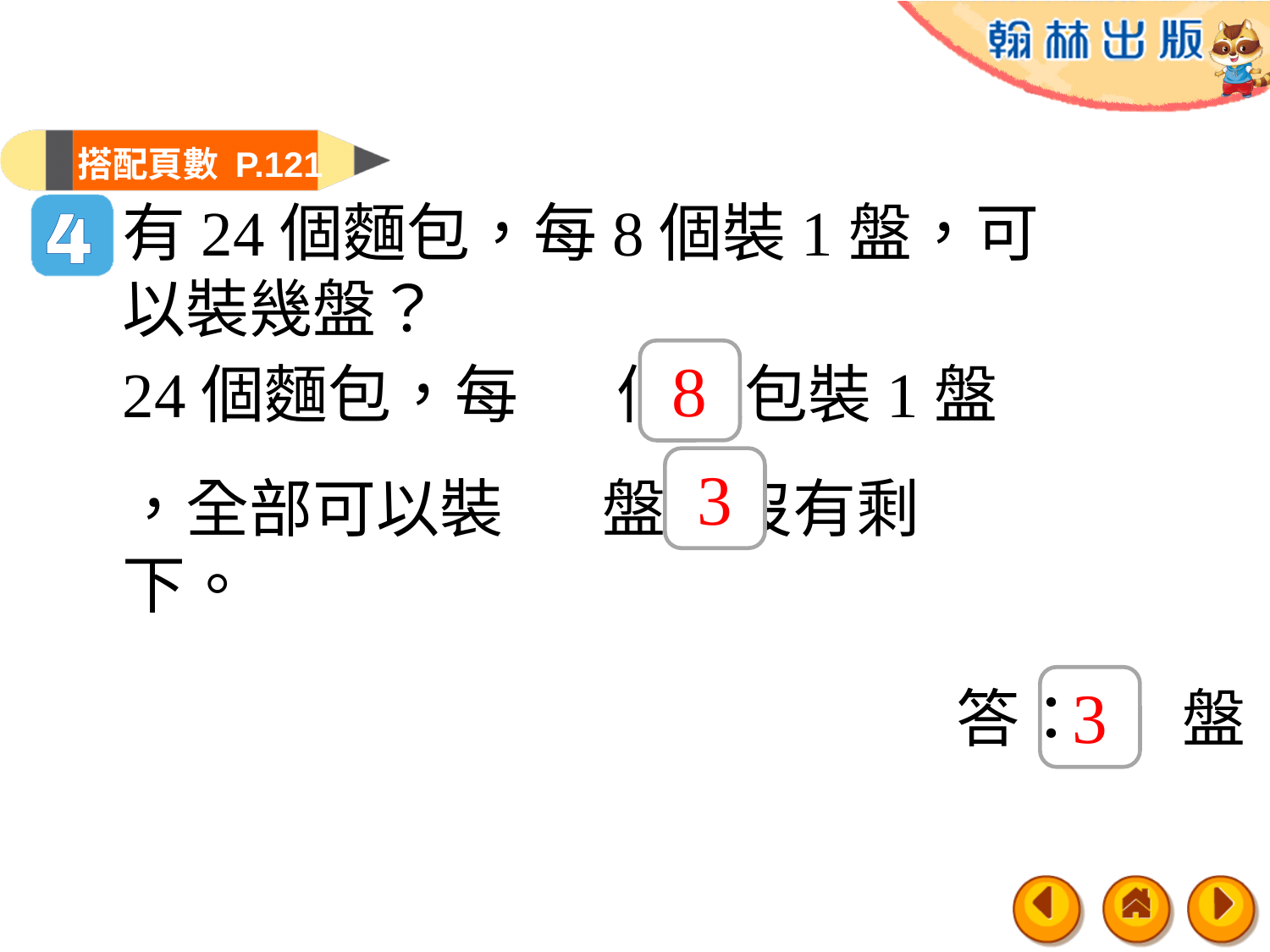

搭配頁數 P.121
有24個麵包，每8個裝1盤，可
以裝幾盤？
4
8

24個麵包，每       個麵包裝1盤
，全部可以裝       盤，沒有剩
下。
3

3

答：       盤